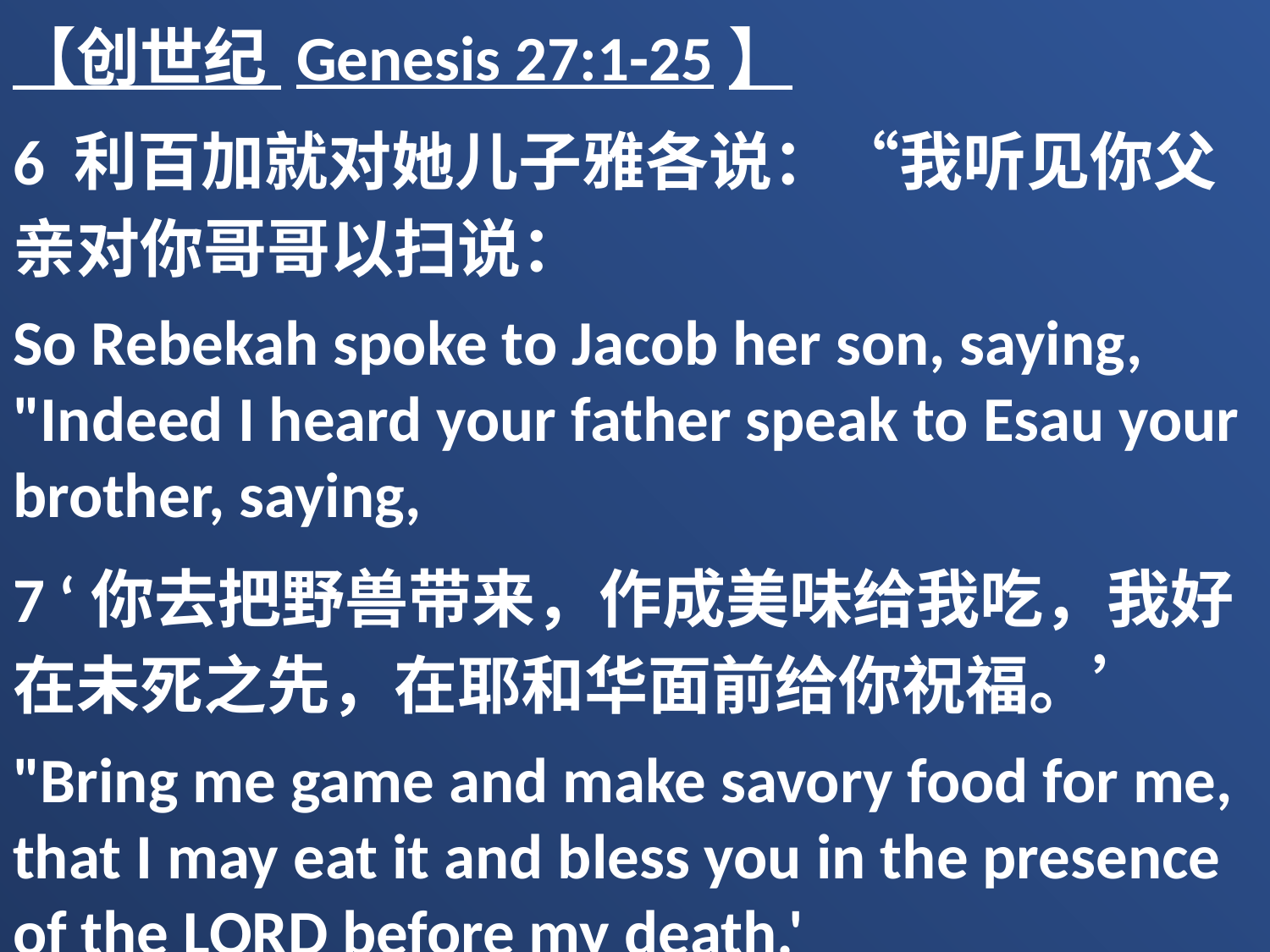

【创世纪 Genesis 27:1-25】
6 利百加就对她儿子雅各说：“我听见你父亲对你哥哥以扫说：
So Rebekah spoke to Jacob her son, saying, "Indeed I heard your father speak to Esau your brother, saying,
7 ‘你去把野兽带来，作成美味给我吃，我好在未死之先，在耶和华面前给你祝福。’
"Bring me game and make savory food for me, that I may eat it and bless you in the presence of the LORD before my death.'